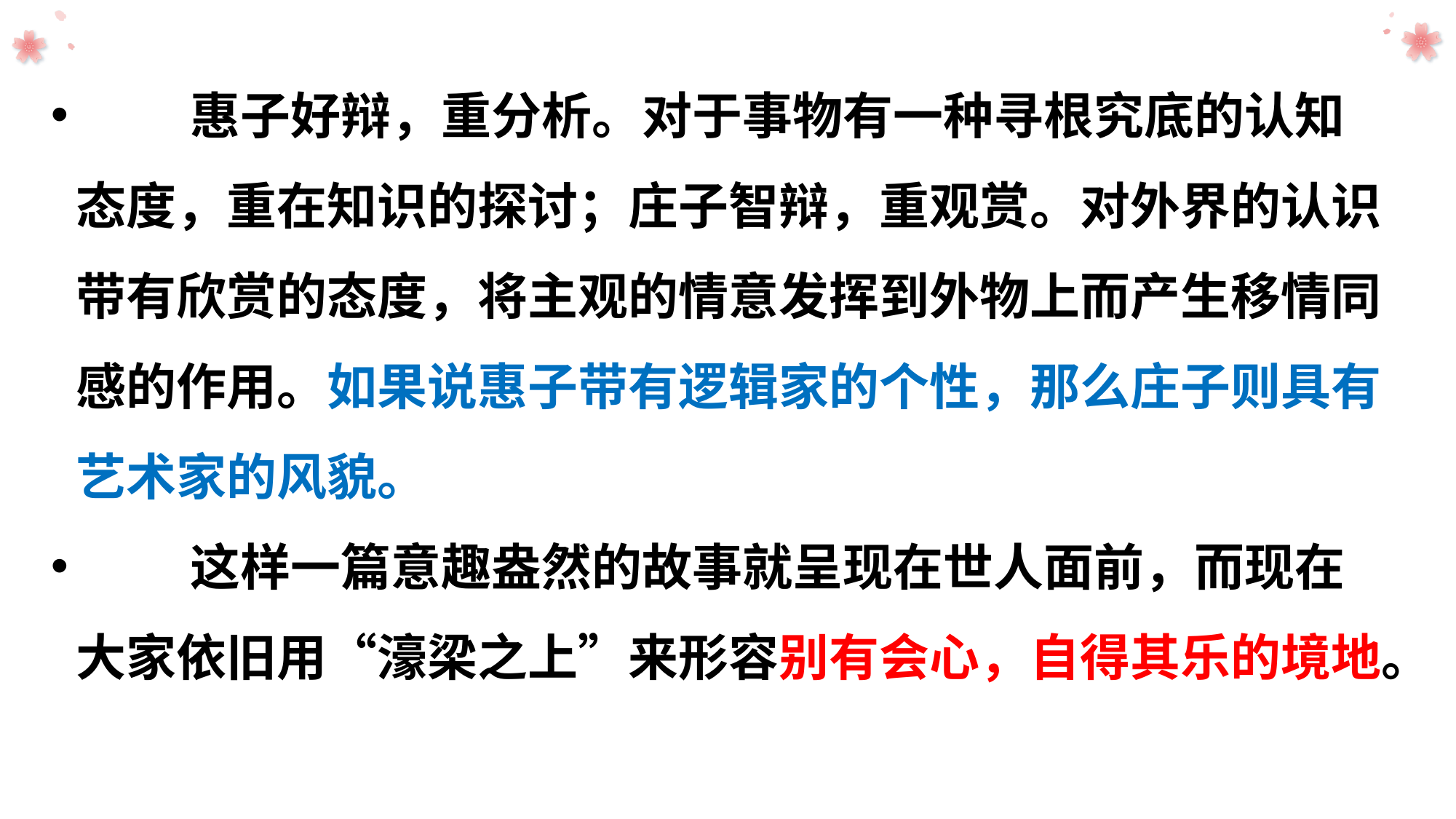

惠子好辩，重分析。对于事物有一种寻根究底的认知态度，重在知识的探讨；庄子智辩，重观赏。对外界的认识带有欣赏的态度，将主观的情意发挥到外物上而产生移情同感的作用。如果说惠子带有逻辑家的个性，那么庄子则具有艺术家的风貌。
         这样一篇意趣盎然的故事就呈现在世人面前，而现在大家依旧用“濠梁之上”来形容别有会心，自得其乐的境地。